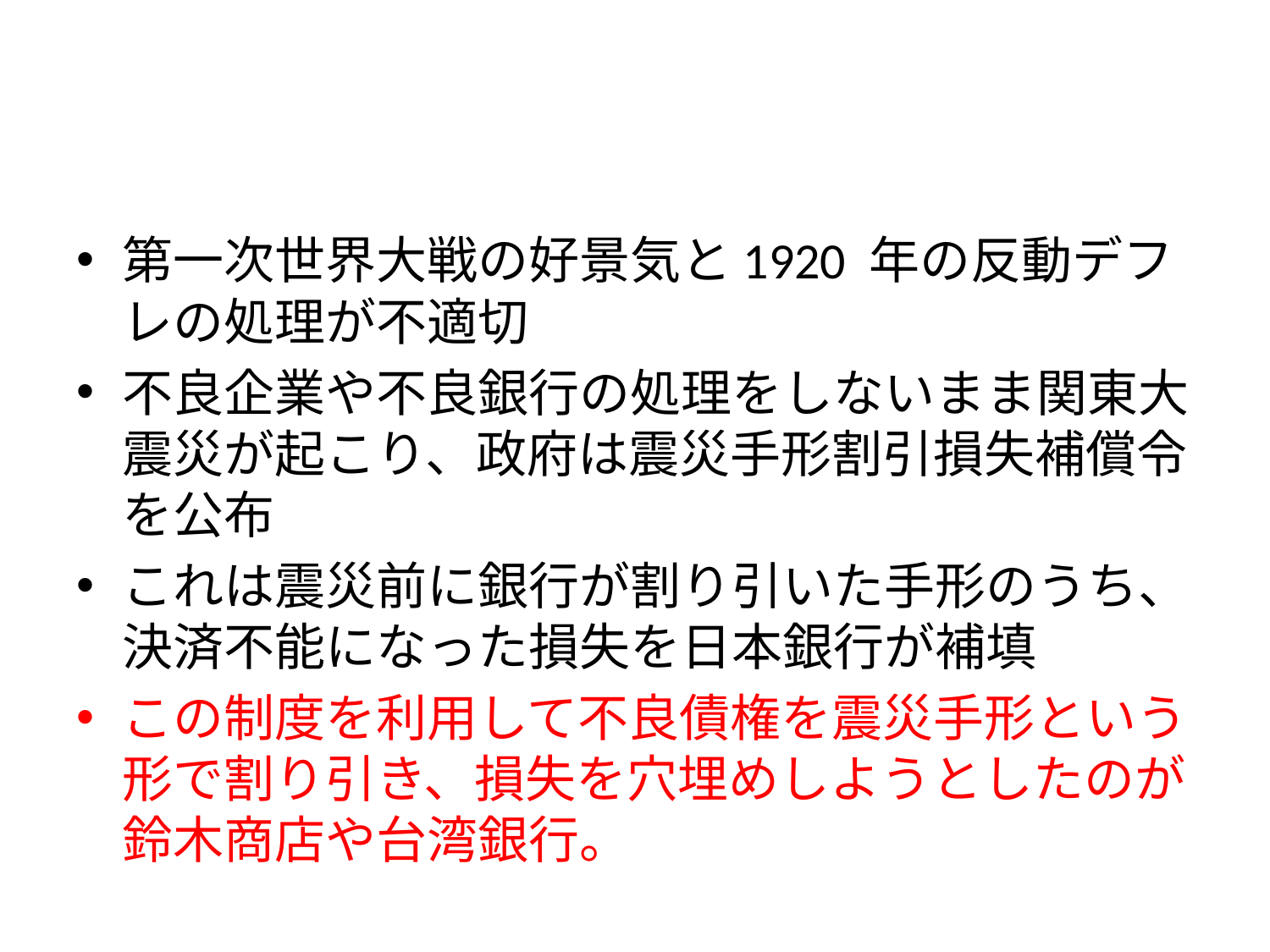

#
第一次世界大戦の好景気と1920 年の反動デフレの処理が不適切
不良企業や不良銀行の処理をしないまま関東大震災が起こり、政府は震災手形割引損失補償令を公布
これは震災前に銀行が割り引いた手形のうち、決済不能になった損失を日本銀行が補填
この制度を利用して不良債権を震災手形という形で割り引き、損失を穴埋めしようとしたのが鈴木商店や台湾銀行。